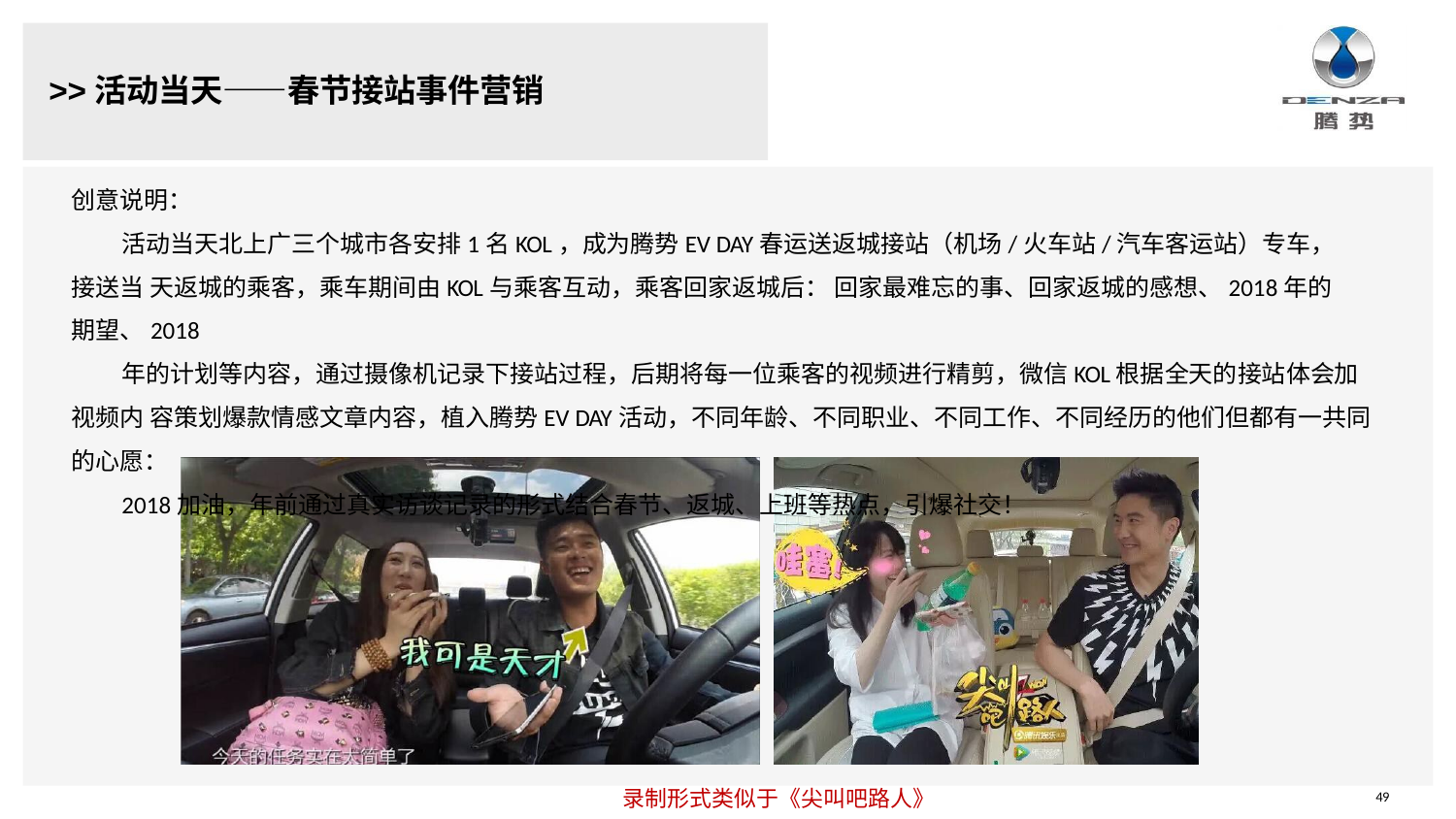

# >>活动当天——春节接站事件营销

创意说明：
活动当天北上广三个城市各安排1名KOL，成为腾势EV DAY春运送返城接站（机场/火车站/汽车客运站）专车，接送当 天返城的乘客，乘车期间由KOL与乘客互动，乘客回家返城后： 回家最难忘的事、回家返城的感想、2018年的期望、2018
年的计划等内容，通过摄像机记录下接站过程，后期将每一位乘客的视频进行精剪，微信KOL根据全天的接站体会加视频内 容策划爆款情感文章内容，植入腾势EV DAY活动，不同年龄、不同职业、不同工作、不同经历的他们但都有一共同的心愿：
2018加油，年前通过真实访谈记录的形式结合春节、返城、上班等热点，引爆社交！

录制形式类似于《尖叫吧路人》
49